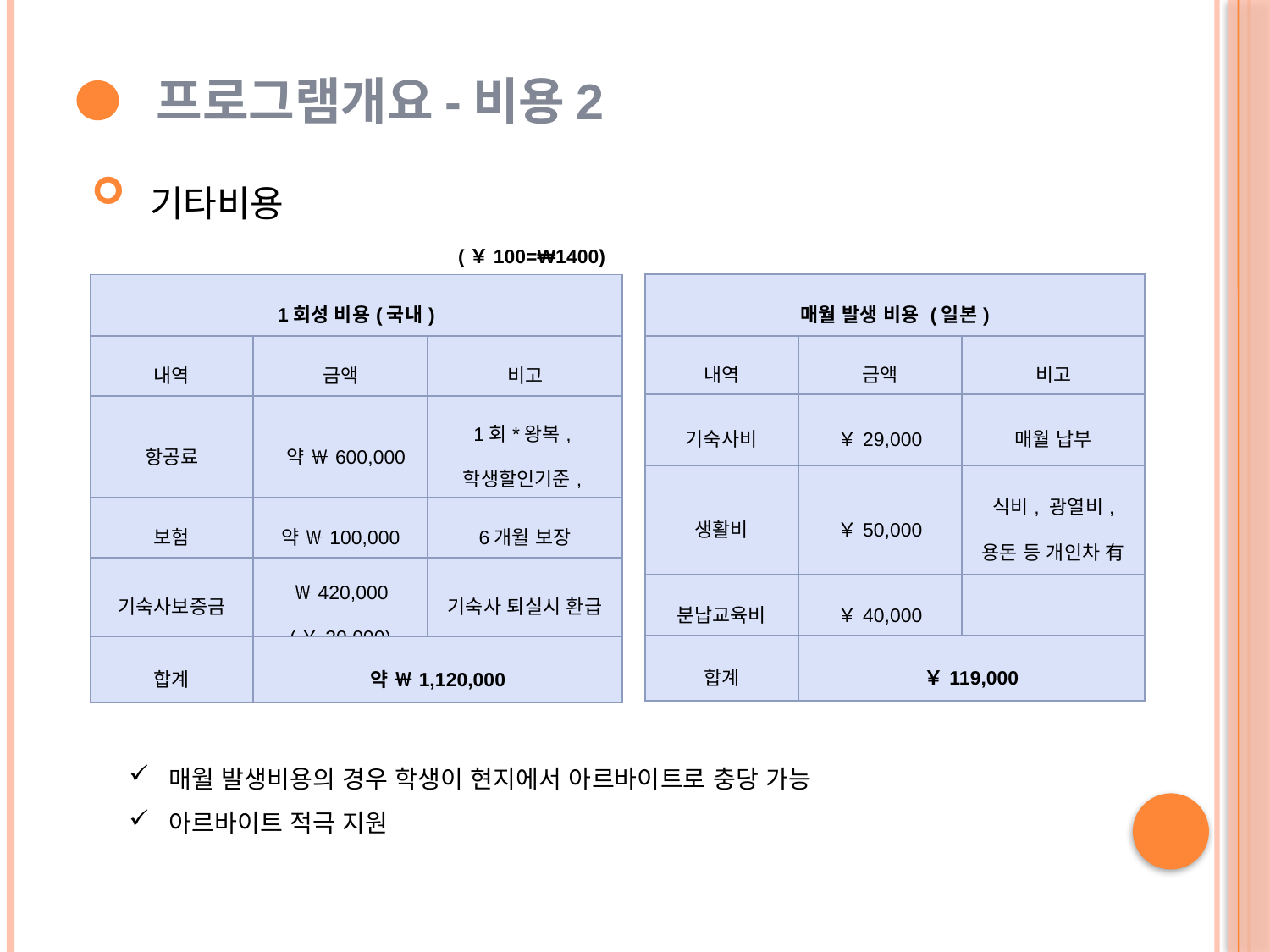

프로그램개요-비용2

 기타비용

(￥100=₩1400)
| 매월 발생 비용 (일본) |  |  |
| --- | --- | --- |
| 내역 | 금액 | 비고 |
| 기숙사비 | ￥29,000 | 매월 납부 |
| 생활비 | ￥50,000 | 식비, 광열비, 용돈 등 개인차 有 |
| 분납교육비 | ￥40,000 |  |
| 합계 | ￥119,000 |  |
| 1회성 비용(국내) |  |  |
| --- | --- | --- |
| 내역 | 금액 | 비고 |
| 항공료 | 약 ￦600,000 | 1회\*왕복, 학생할인기준, |
| 보험 | 약 ￦100,000 | 6개월 보장 |
| 기숙사보증금 | ￦420,000 (￥30,000) | 기숙사 퇴실시 환급 |
| 합계 | 약 ￦1,120,000 |  |

매월 발생비용의 경우 학생이 현지에서 아르바이트로 충당 가능
아르바이트 적극 지원